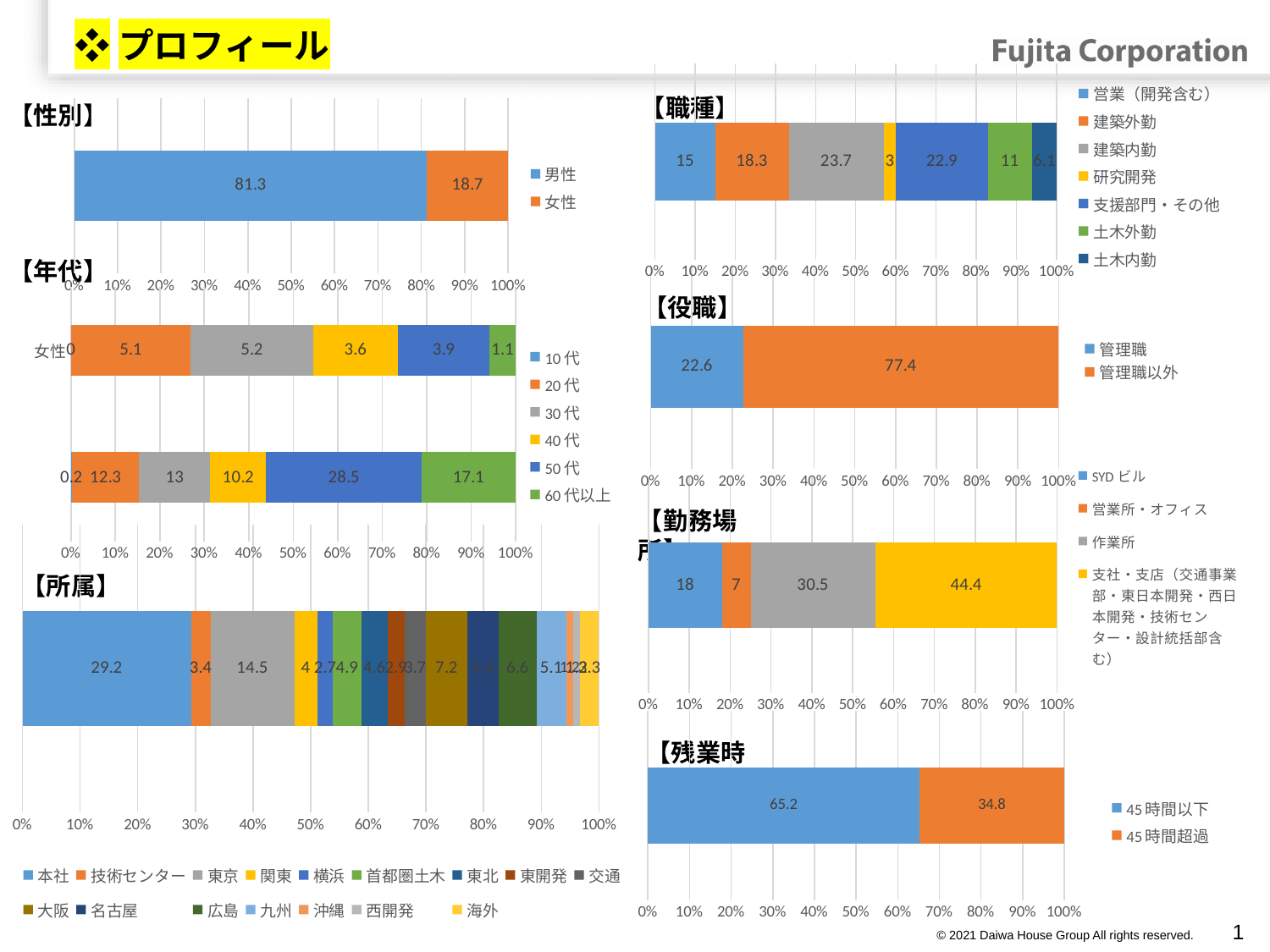

# ❖プロフィール

### Chart

| Category | 営業（開発含む） | 建築外勤 | 建築内勤 | 研究開発 | 支援部門・その他 | 土木外勤 | 土木内勤 |
|---|---|---|---|---|---|---|---|
| 個数 / ID | 15.0 | 18.3 | 23.7 | 3.0 | 22.9 | 11.0 | 6.1 |

### Chart

| Category | 男性 | 女性 |
|---|---|---|
| 個数 / ID | 81.3 | 18.7 |
【職種】
【性別】

### Chart

| Category | 管理職 | 管理職以外 |
|---|---|---|
| 個数 / ID | 22.6 | 77.4 |
【年代】

### Chart

| Category | 10代 | 20代 | 30代 | 40代 | 50代 | 60代以上 |
|---|---|---|---|---|---|---|
|  | 0.2 | 12.3 | 13.0 | 10.2 | 28.5 | 17.1 |
| 女性 | 0.0 | 5.1 | 5.2 | 3.6 | 3.9 | 1.1 |
【役職】

### Chart

| Category | SYDビル | 営業所・オフィス | 作業所 | 支社・支店（交通事業部・東日本開発・西日本開発・技術センター・設計統括部含む） |
|---|---|---|---|---|
| 個数 / ID | 18.0 | 7.0 | 30.5 | 44.4 |
【勤務場所】

### Chart

| Category | 本社 | 技術センター | 東京 | 関東 | 横浜 | 首都圏土木 | 東北 | 東開発 | 交通 | 大阪 | 名古屋 | 広島 | 九州 | 沖縄 | 西開発 | 海外 |
|---|---|---|---|---|---|---|---|---|---|---|---|---|---|---|---|---|
| 個数 / ID | 29.2 | 3.4 | 14.5 | 4.0 | 2.7 | 4.9 | 4.6 | 2.9 | 3.7 | 7.2 | 5.4 | 6.6 | 5.1 | 1.2 | 1.2 | 3.3 |
【所属】

### Chart

| Category | 45時間以下 | 45時間超過 |
|---|---|---|
| 個数 / ID | 65.2 | 34.8 |
【残業時間】
© 2021 Daiwa House Group All rights reserved.
1